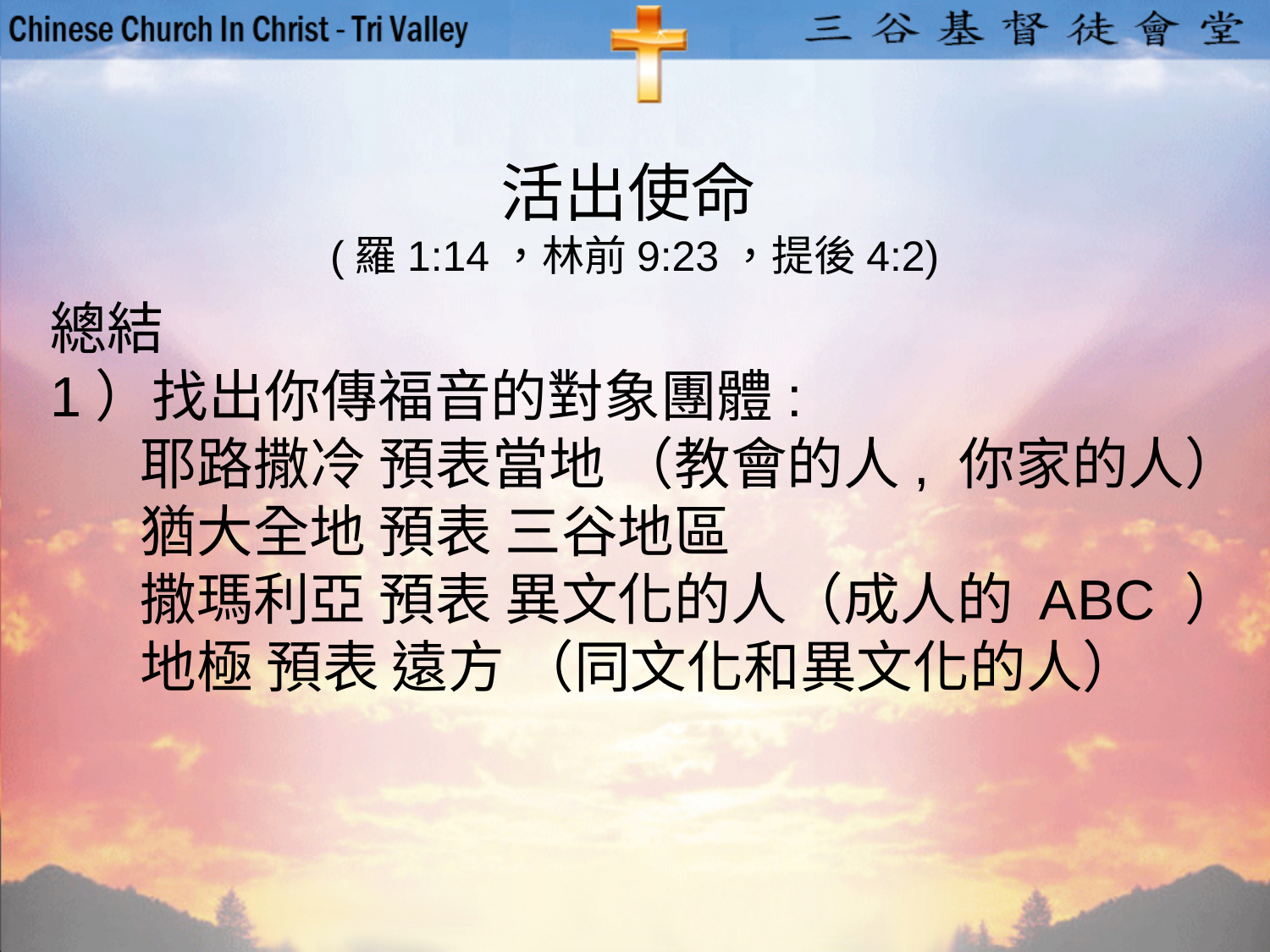

活出使命
(羅1:14，林前9:23，提後4:2)

總結
1）找出你傳福音的對象團體:
      耶路撒冷 預表當地 （教會的人, 你家的人）
      猶大全地 預表 三谷地區
      撒瑪利亞 預表 異文化的人（成人的 ABC ）
      地極 預表 遠方 （同文化和異文化的人）